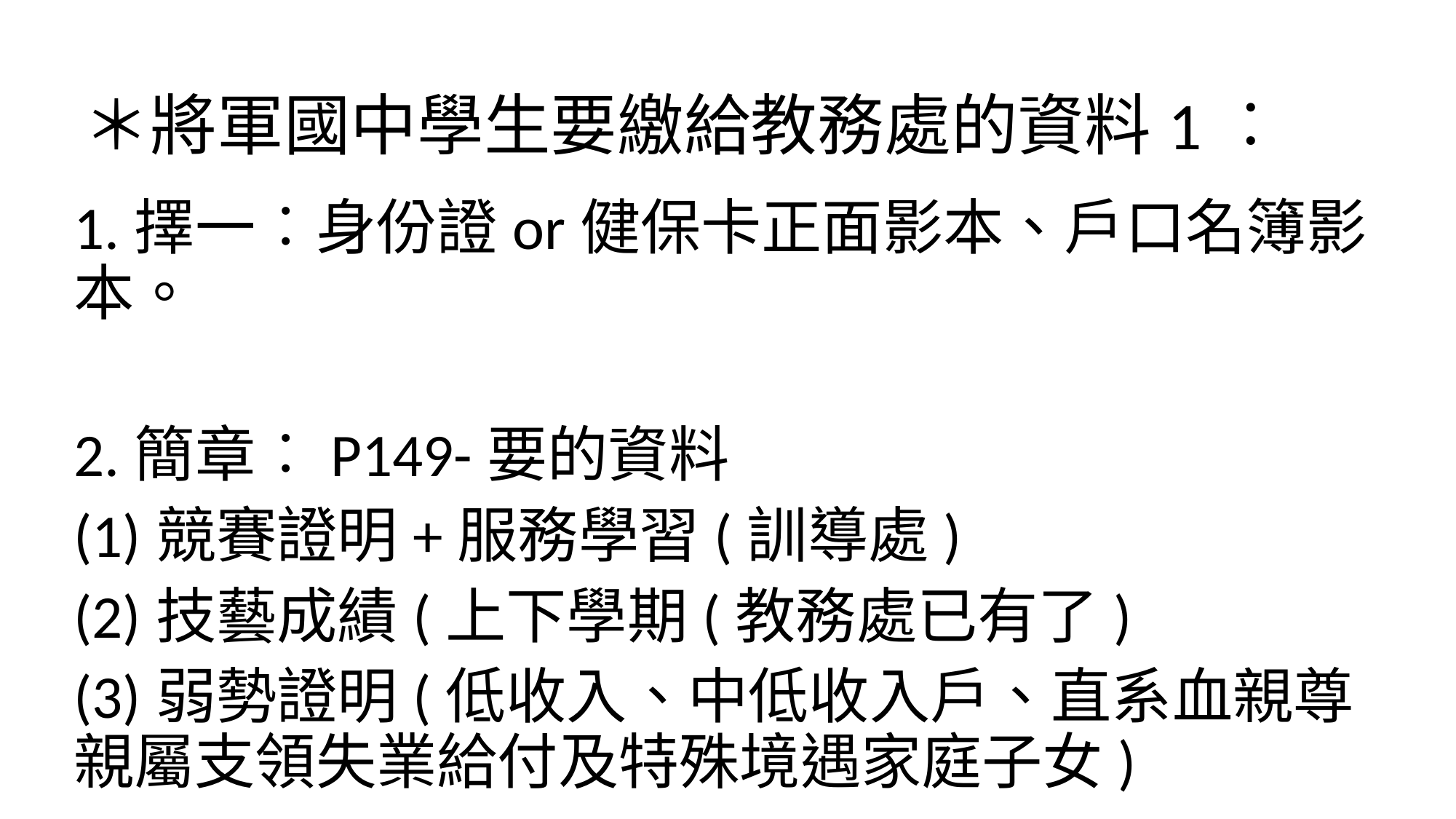

# ＊將軍國中學生要繳給教務處的資料1︰
1.擇一︰身份證or健保卡正面影本、戶口名簿影本。

2.簡章︰P149-要的資料
(1)競賽證明+服務學習(訓導處)
(2)技藝成績(上下學期(教務處已有了)
(3)弱勢證明(低收入、中低收入戶、直系血親尊親屬支領失業給付及特殊境遇家庭子女)